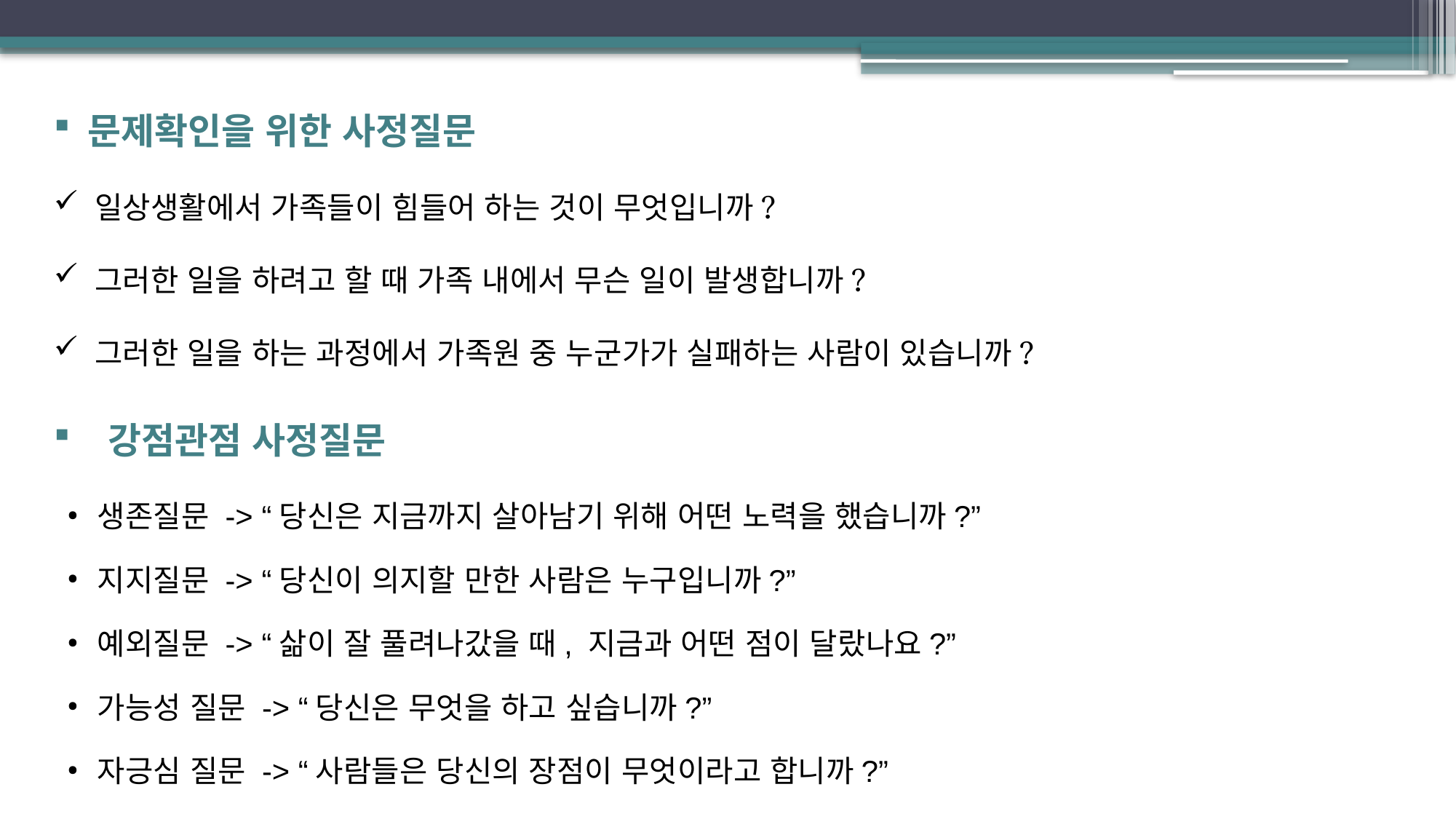

문제확인을 위한 사정질문

일상생활에서 가족들이 힘들어 하는 것이 무엇입니까?

그러한 일을 하려고 할 때 가족 내에서 무슨 일이 발생합니까?

그러한 일을 하는 과정에서 가족원 중 누군가가 실패하는 사람이 있습니까?
강점관점 사정질문
생존질문 -> “당신은 지금까지 살아남기 위해 어떤 노력을 했습니까?”

지지질문 -> “당신이 의지할 만한 사람은 누구입니까?”

예외질문 -> “삶이 잘 풀려나갔을 때, 지금과 어떤 점이 달랐나요?”

가능성 질문 -> “당신은 무엇을 하고 싶습니까?”

자긍심 질문 -> “사람들은 당신의 장점이 무엇이라고 합니까?”